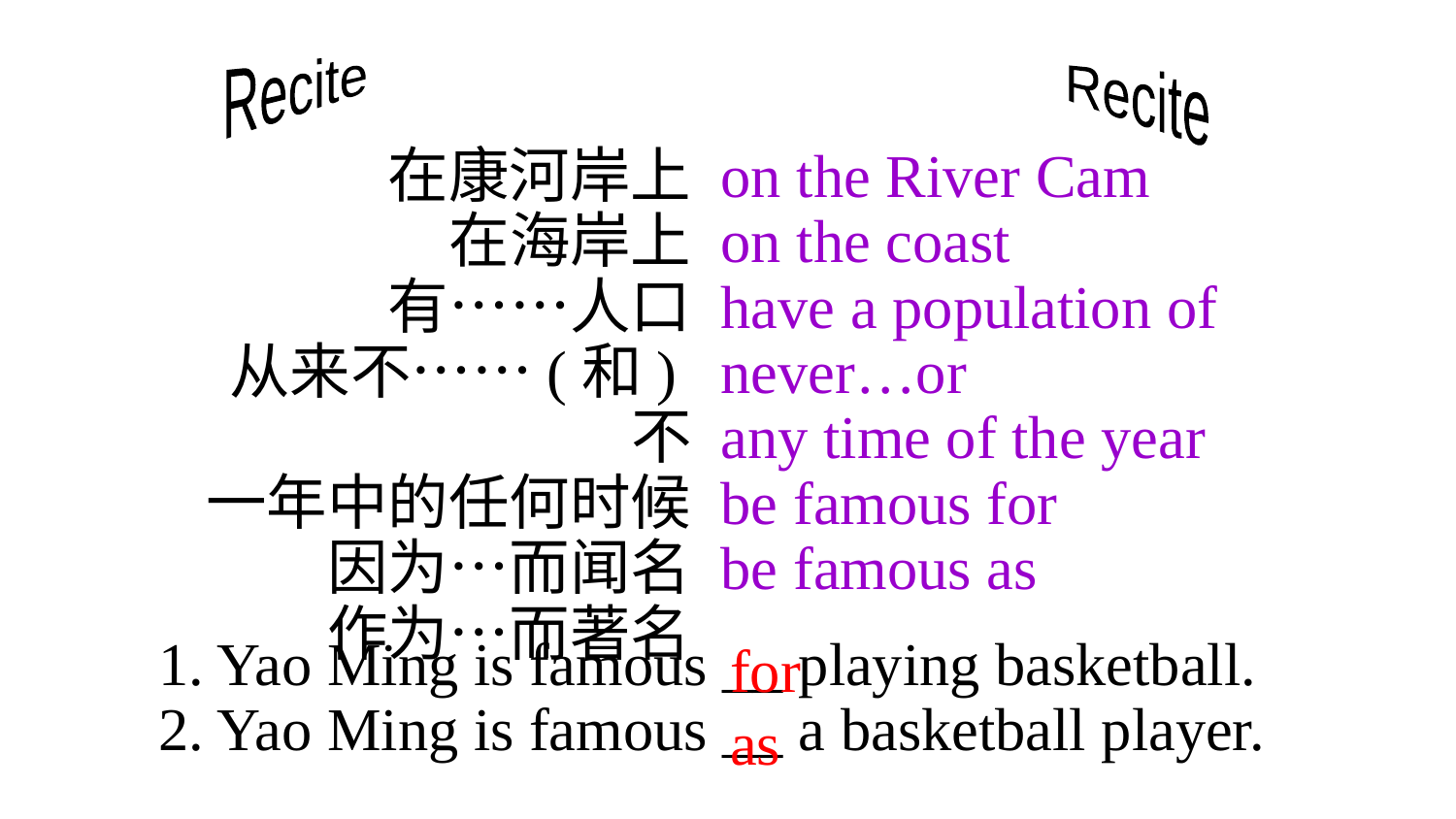

Recite
Recite
在康河岸上
在海岸上
有……人口
从来不……(和)不
一年中的任何时候
因为…而闻名
作为…而著名
on the River Cam
on the coast
have a population of
never…or
any time of the year
be famous for
be famous as
for
1. Yao Ming is famous __ playing basketball.
2. Yao Ming is famous __ a basketball player.
as